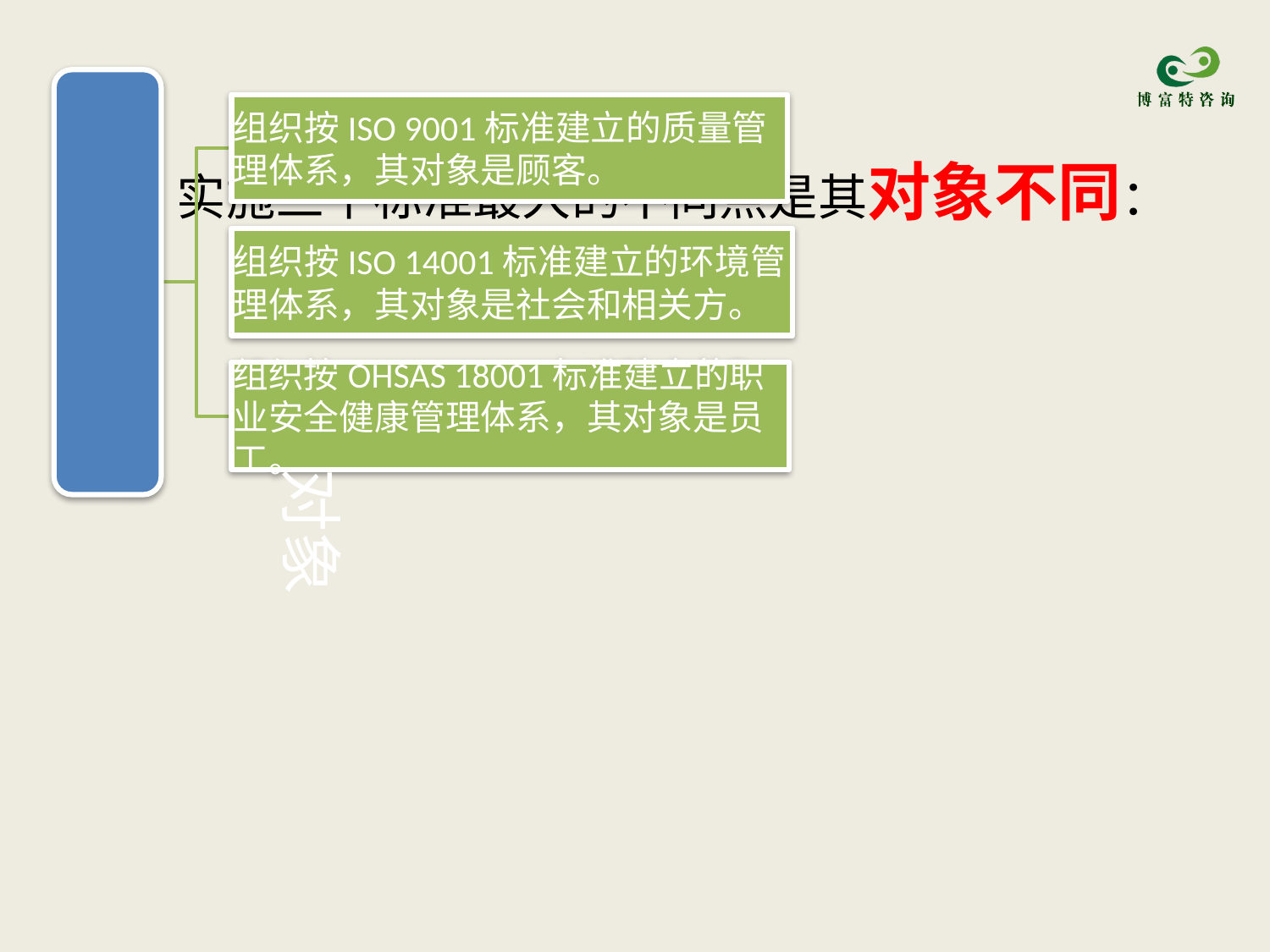

ISO实施三个标准最大的不同点是其对象不同：

组织按ISO 9001标准建立的质量管理体系，其对象是顾客。
组织按ISO 14001标准建立的环境管理体系，其对象是社会和相关方。
组织按OHSAS 18001标准建立的职业安全健康管理体系，其对象是员工。
对象